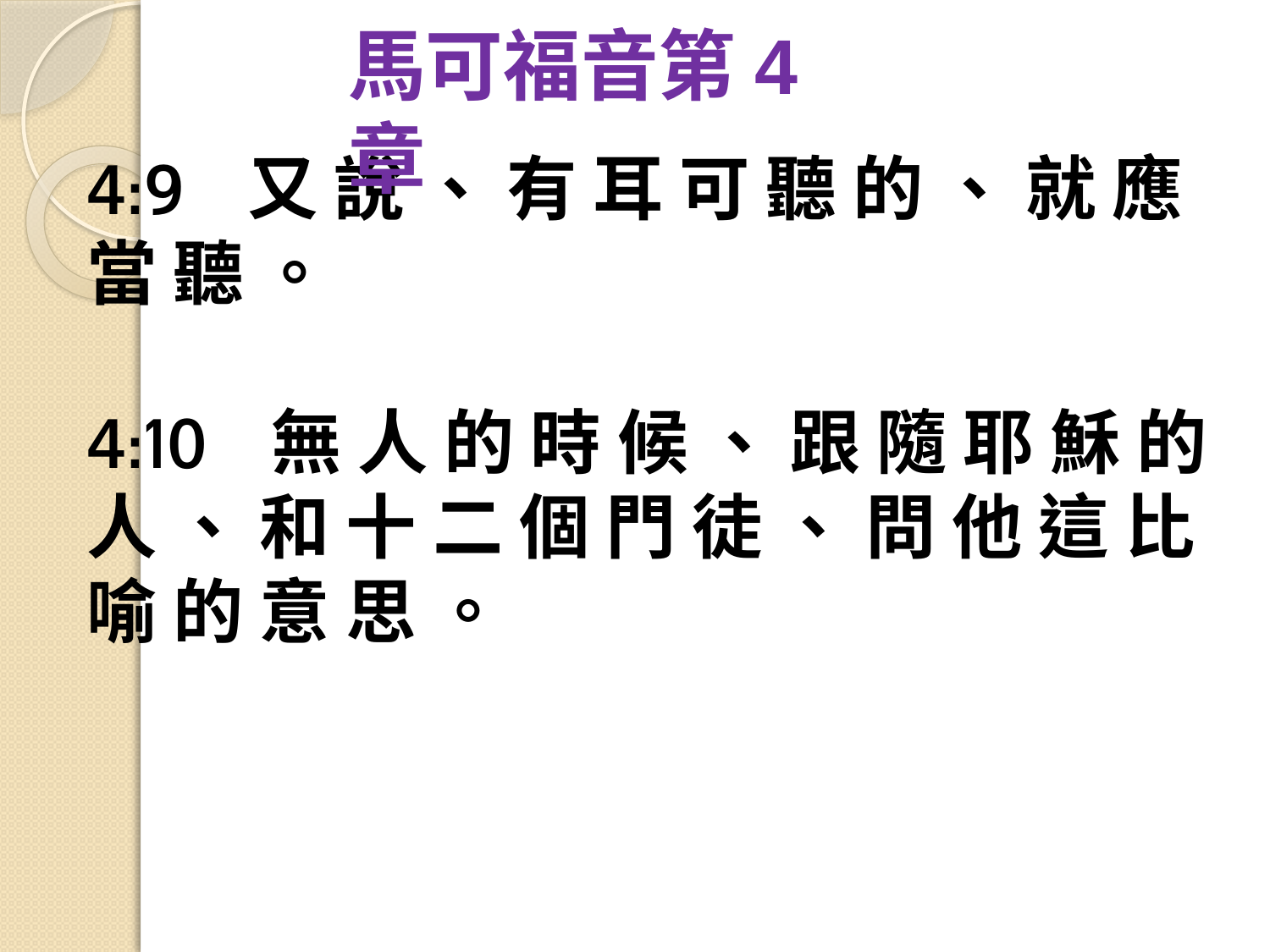

馬可福音第4章
4:9  又 說 、 有 耳 可 聽 的 、 就 應 當 聽 。

4:10  無 人 的 時 候 、 跟 隨 耶 穌 的 人 、 和 十 二 個 門 徒 、 問 他 這 比 喻 的 意 思 。